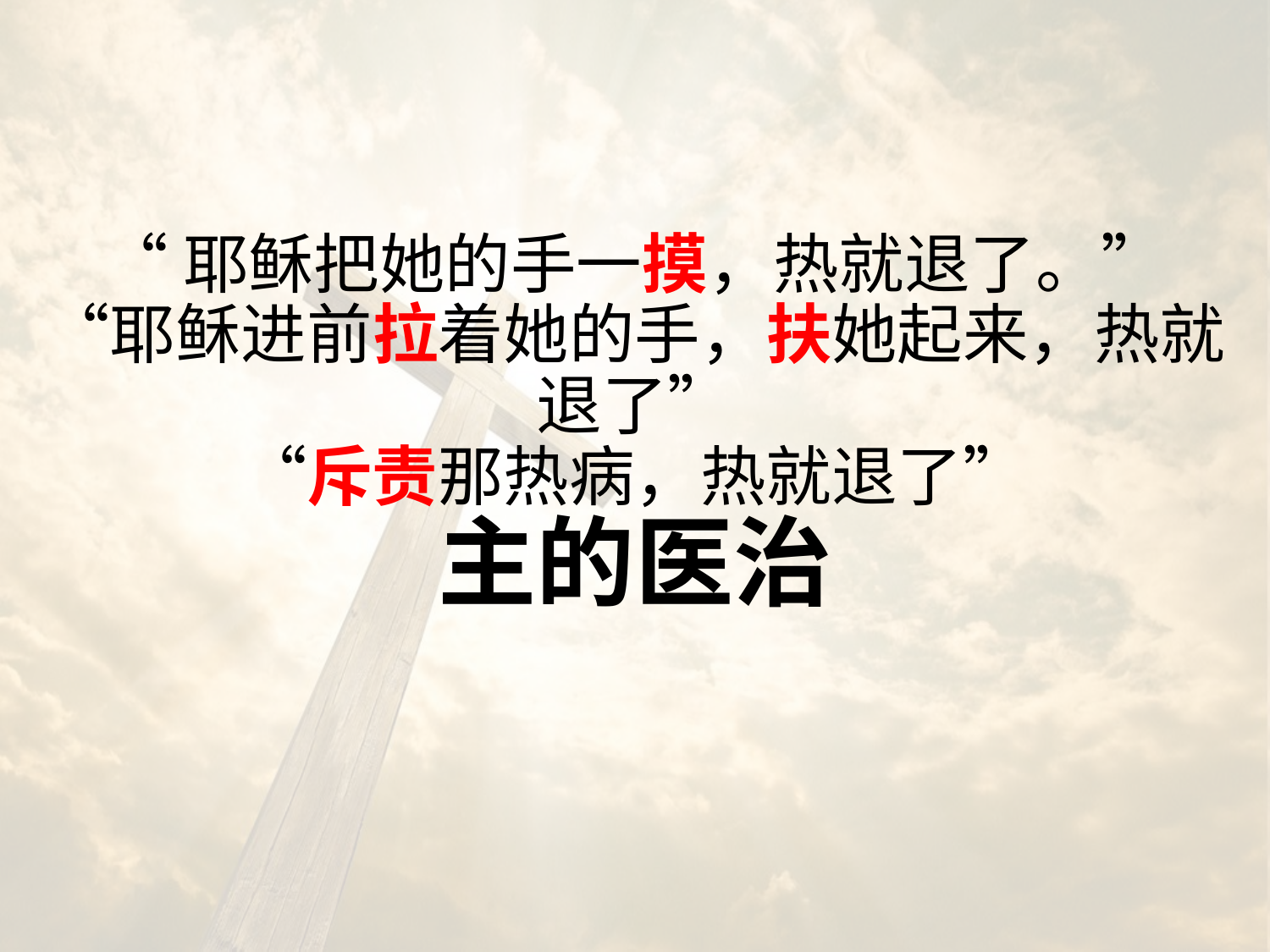

# “耶稣把她的手一摸，热就退了。” “耶稣进前拉着她的手，扶她起来，热就退了” “斥责那热病，热就退了” 主的医治